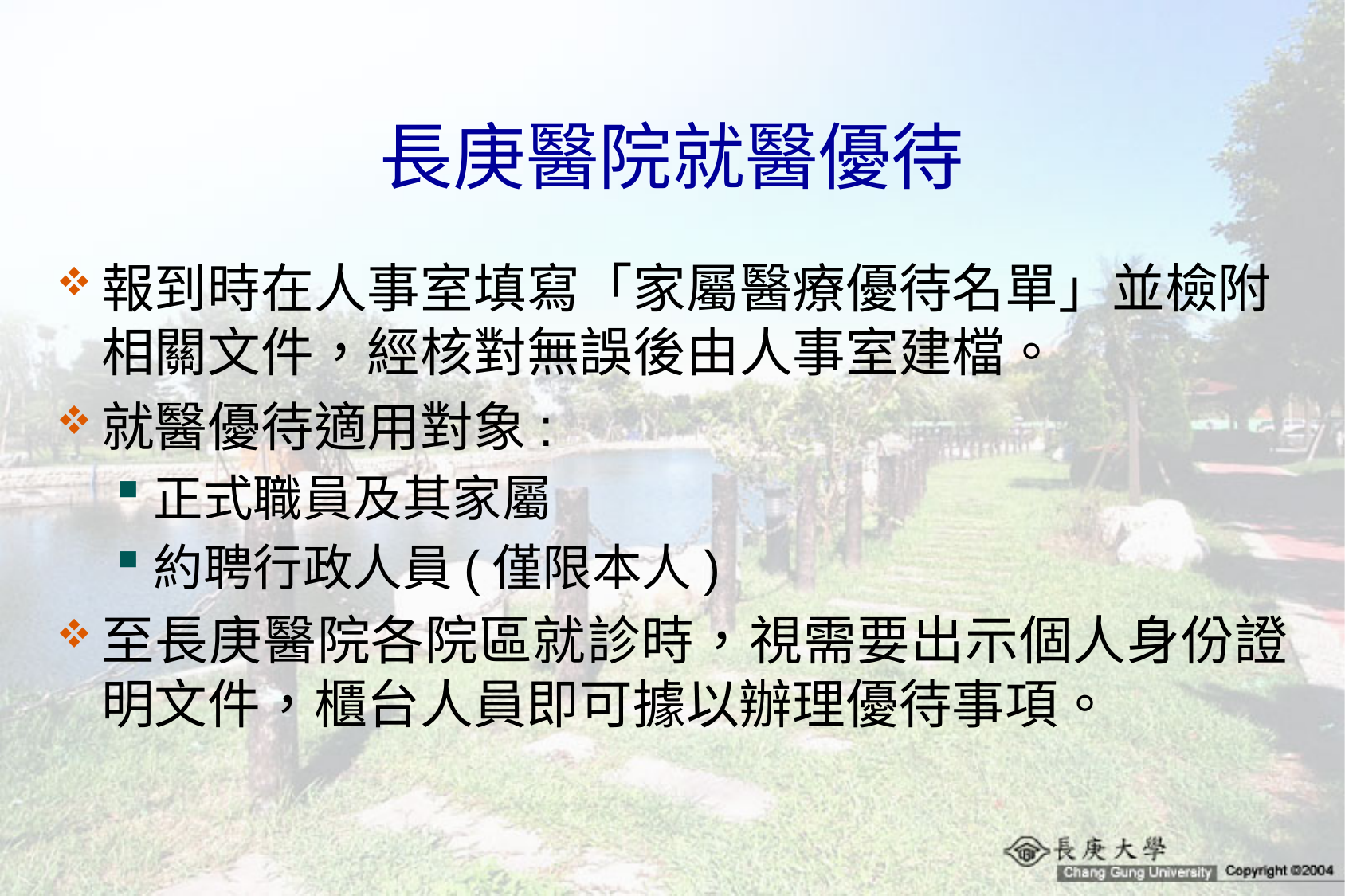

# 長庚醫院就醫優待
報到時在人事室填寫「家屬醫療優待名單」並檢附相關文件，經核對無誤後由人事室建檔。
就醫優待適用對象:
正式職員及其家屬
約聘行政人員(僅限本人)
至長庚醫院各院區就診時，視需要出示個人身份證明文件，櫃台人員即可據以辦理優待事項。